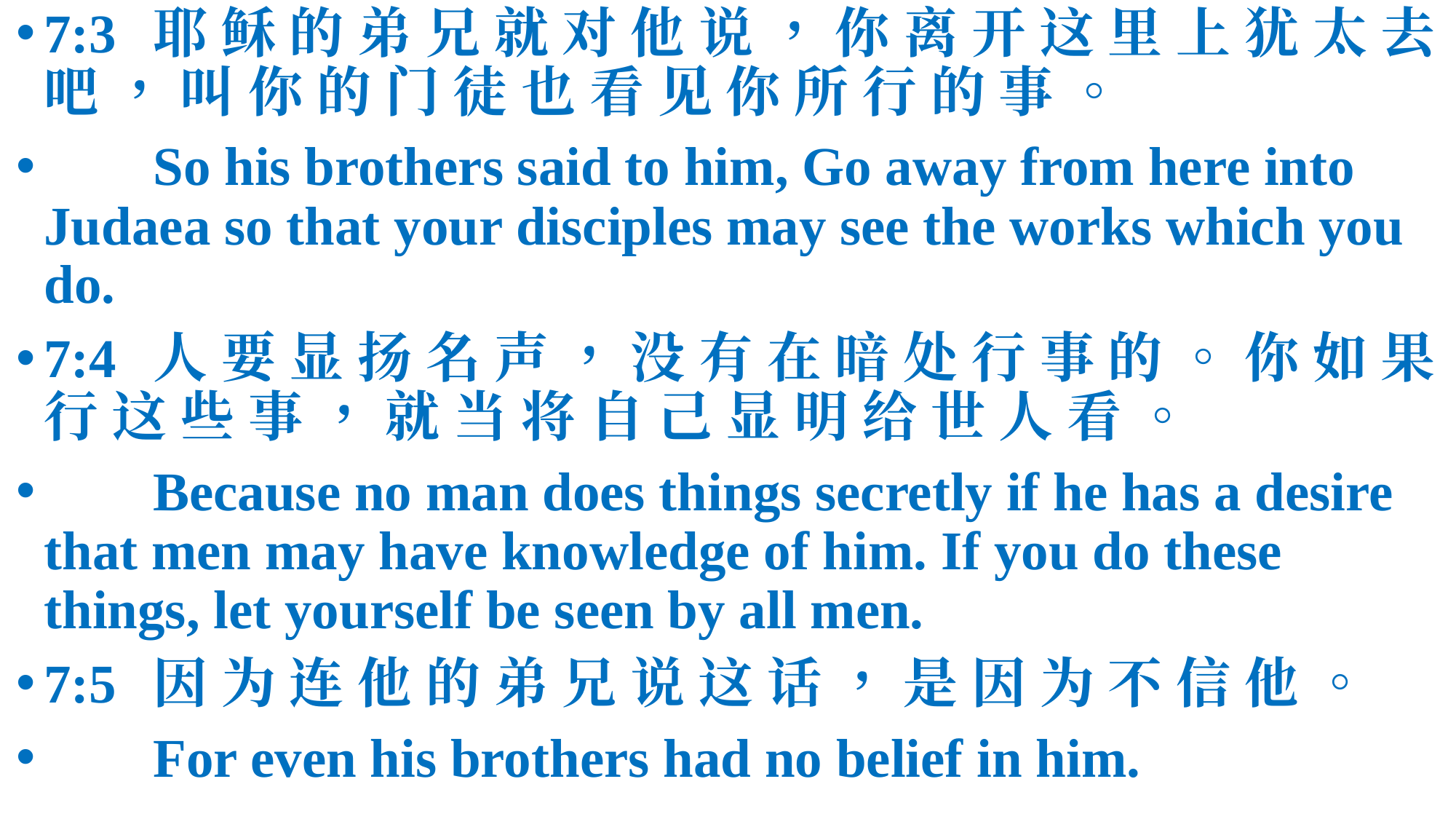

7:3	耶 稣 的 弟 兄 就 对 他 说 ， 你 离 开 这 里 上 犹 太 去 吧 ， 叫 你 的 门 徒 也 看 见 你 所 行 的 事 。
   	So his brothers said to him, Go away from here into Judaea so that your disciples may see the works which you do.
7:4	人 要 显 扬 名 声 ， 没 有 在 暗 处 行 事 的 。 你 如 果 行 这 些 事 ， 就 当 将 自 己 显 明 给 世 人 看 。
   	Because no man does things secretly if he has a desire that men may have knowledge of him. If you do these things, let yourself be seen by all men.
7:5	因 为 连 他 的 弟 兄 说 这 话 ， 是 因 为 不 信 他 。
   	For even his brothers had no belief in him.